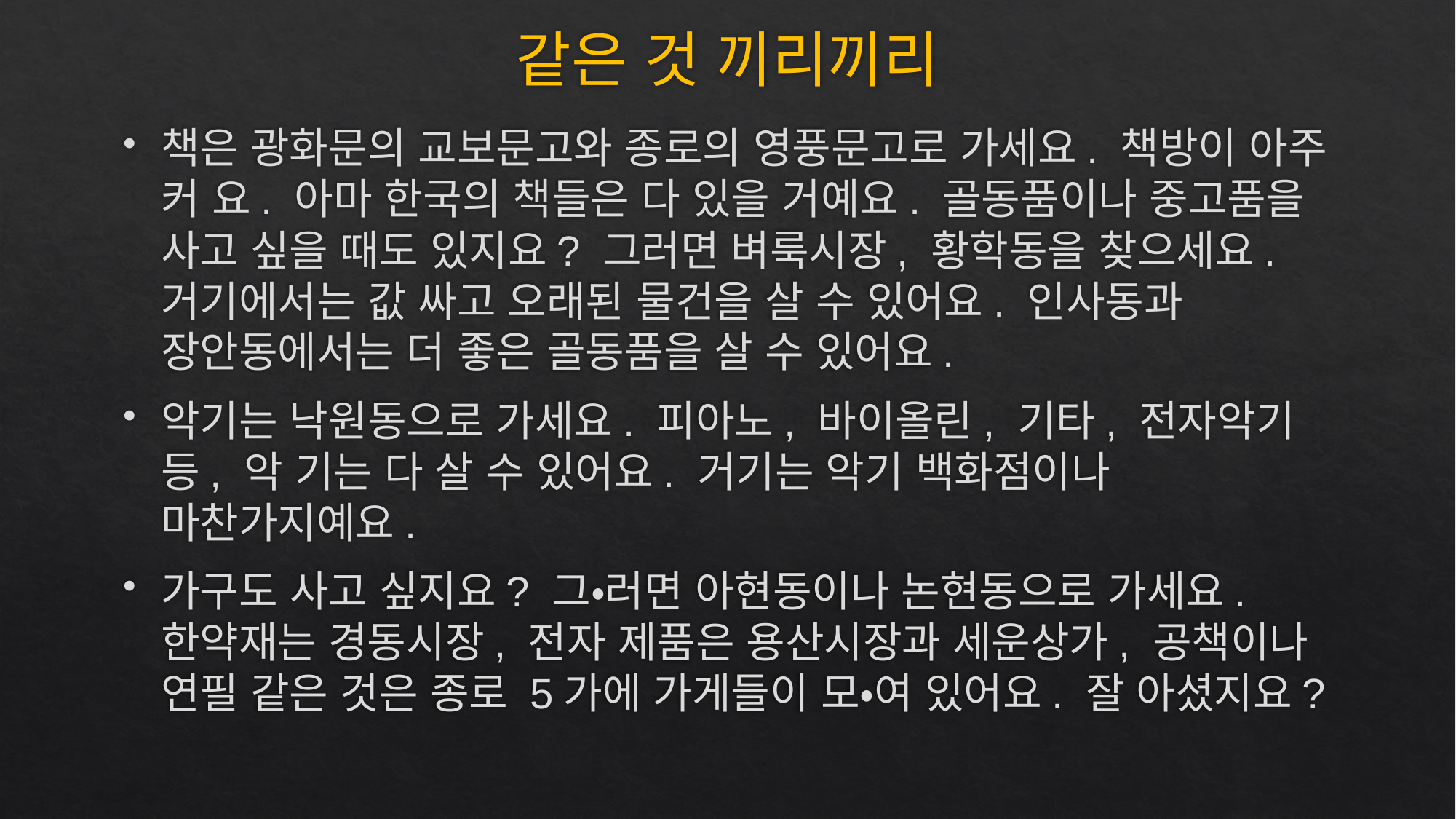

# 같은 것 끼리끼리
책은 광화문의 교보문고와 종로의 영풍문고로 가세요. 책방이 아주 커 요. 아마 한국의 책들은 다 있을 거예요. 골동품이나 중고품을 사고 싶을 때도 있지요? 그러면 벼룩시장, 황학동을 찾으세요. 거기에서는 값 싸고 오래된 물건을 살 수 있어요. 인사동과 장안동에서는 더 좋은 골동품을 살 수 있어요.
악기는 낙원동으로 가세요. 피아노, 바이올린, 기타, 전자악기 등, 악 기는 다 살 수 있어요. 거기는 악기 백화점이나 마찬가지예요.
가구도 사고 싶지요? 그•러면 아현동이나 논현동으로 가세요. 한약재는 경동시장, 전자 제품은 용산시장과 세운상가, 공책이나 연필 같은 것은 종로 5가에 가게들이 모•여 있어요. 잘 아셨지요?